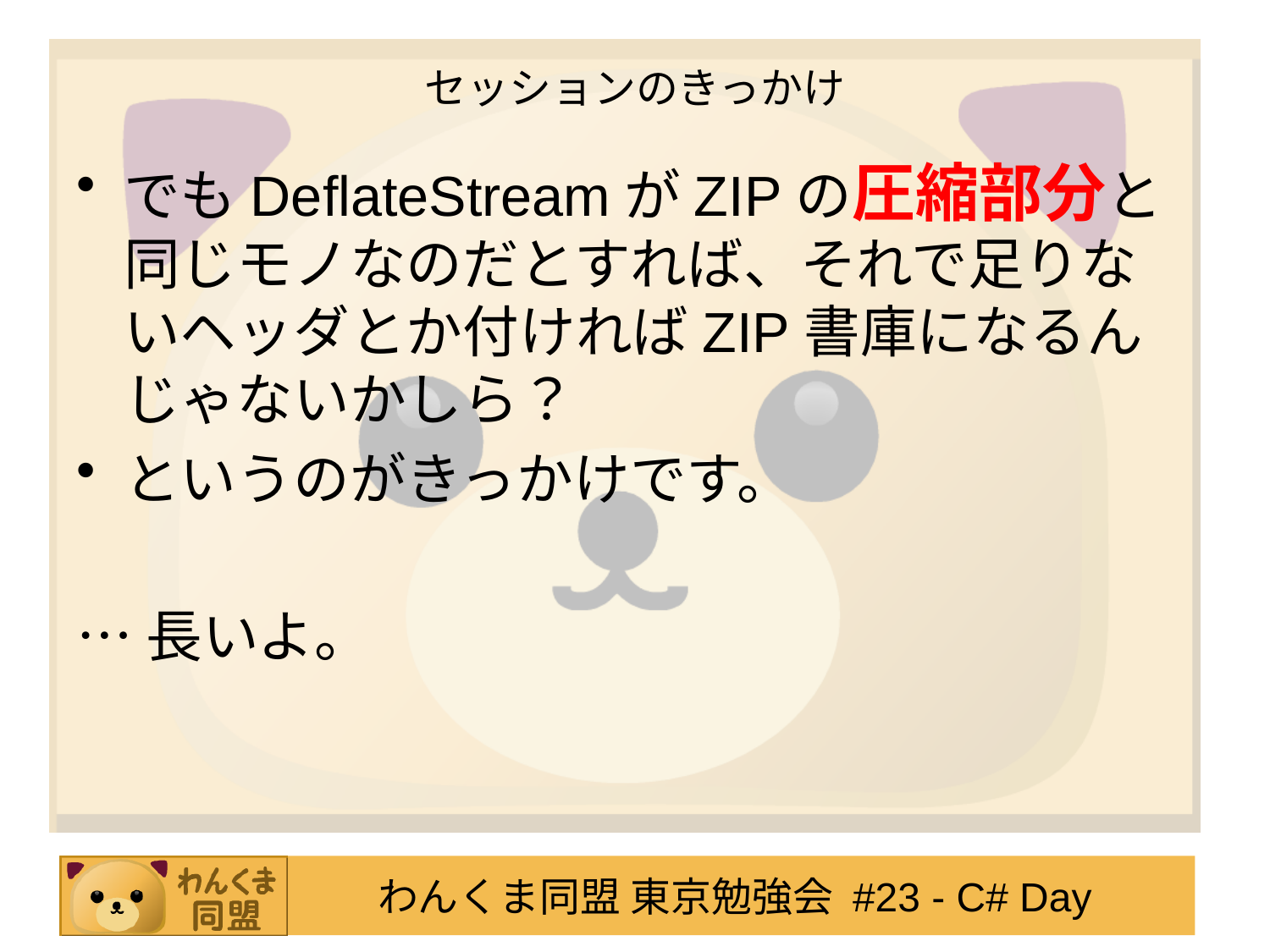

# セッションのきっかけ
でもDeflateStreamがZIPの圧縮部分と同じモノなのだとすれば、それで足りないヘッダとか付ければZIP書庫になるんじゃないかしら？
というのがきっかけです。

…長いよ。